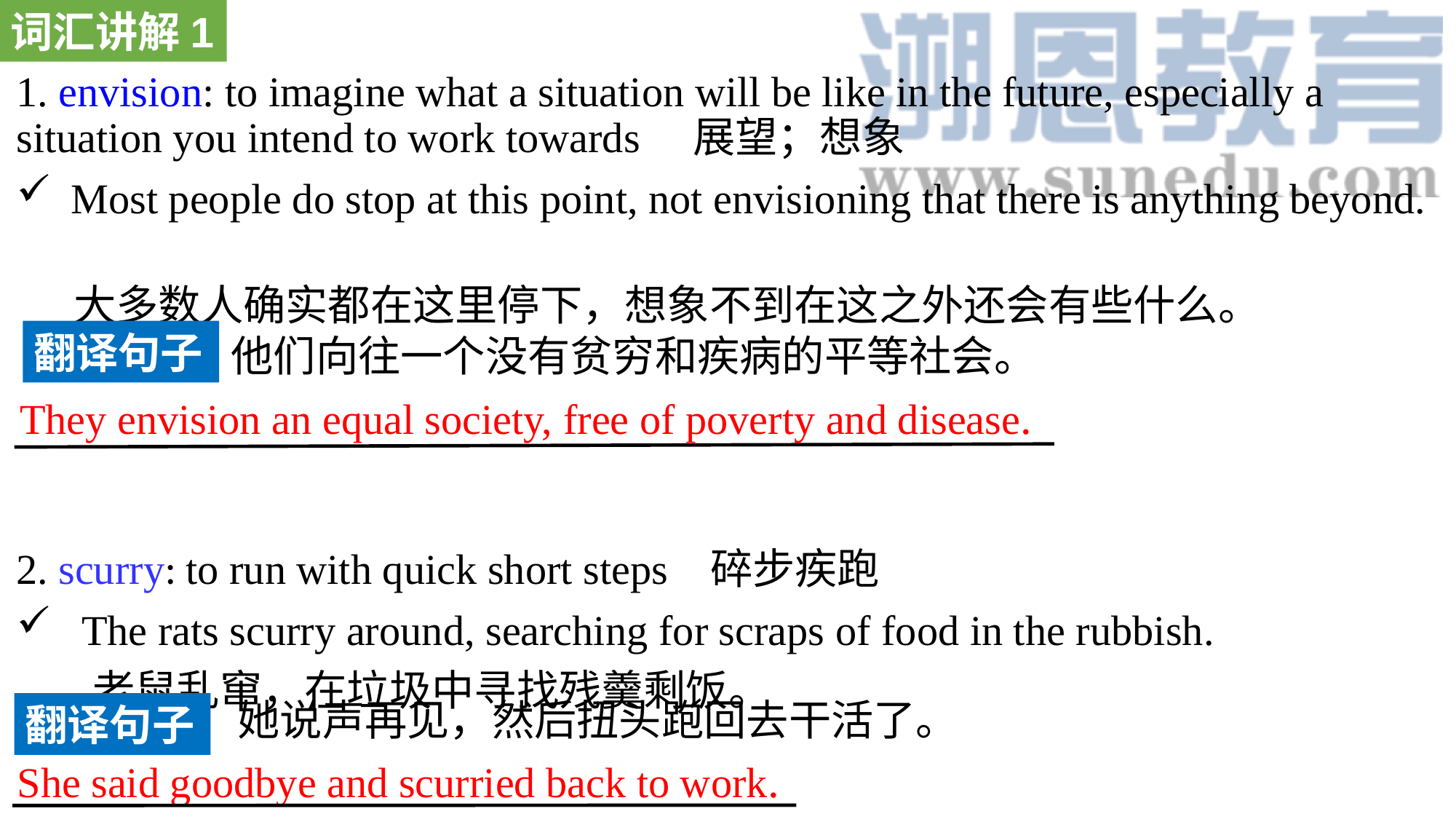

词汇讲解1
1. envision: to imagine what a situation will be like in the future, especially a situation you intend to work towards    展望；想象
Most people do stop at this point, not envisioning that there is anything beyond.
     大多数人确实都在这里停下，想象不到在这之外还会有些什么。

2. scurry: to run with quick short steps   碎步疾跑
 The rats scurry around, searching for scraps of food in the rubbish.
       老鼠乱窜，在垃圾中寻找残羹剩饭。
翻译句子
他们向往一个没有贫穷和疾病的平等社会。
They envision an equal society, free of poverty and disease.
她说声再见，然后扭头跑回去干活了。
翻译句子
She said goodbye and scurried back to work.